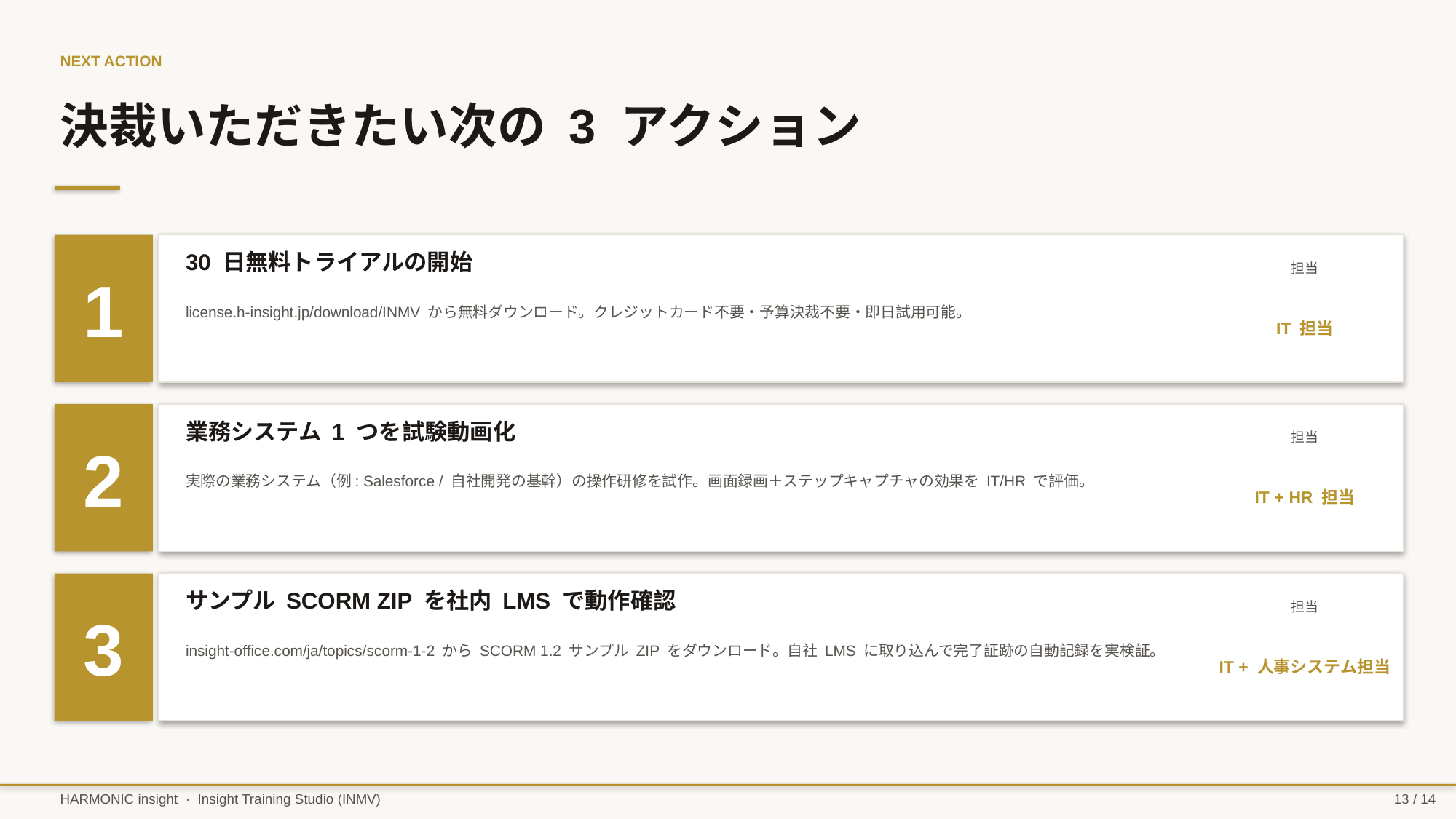

NEXT ACTION
決裁いただきたい次の 3 アクション

1

30 日無料トライアルの開始
担当
IT 担当
license.h-insight.jp/download/INMV から無料ダウンロード。クレジットカード不要・予算決裁不要・即日試用可能。

2

業務システム 1 つを試験動画化
担当
IT + HR 担当
実際の業務システム（例: Salesforce / 自社開発の基幹）の操作研修を試作。画面録画＋ステップキャプチャの効果を IT/HR で評価。

3

サンプル SCORM ZIP を社内 LMS で動作確認
担当
IT + 人事システム担当
insight-office.com/ja/topics/scorm-1-2 から SCORM 1.2 サンプル ZIP をダウンロード。自社 LMS に取り込んで完了証跡の自動記録を実検証。

HARMONIC insight  ·  Insight Training Studio (INMV)
13 / 14